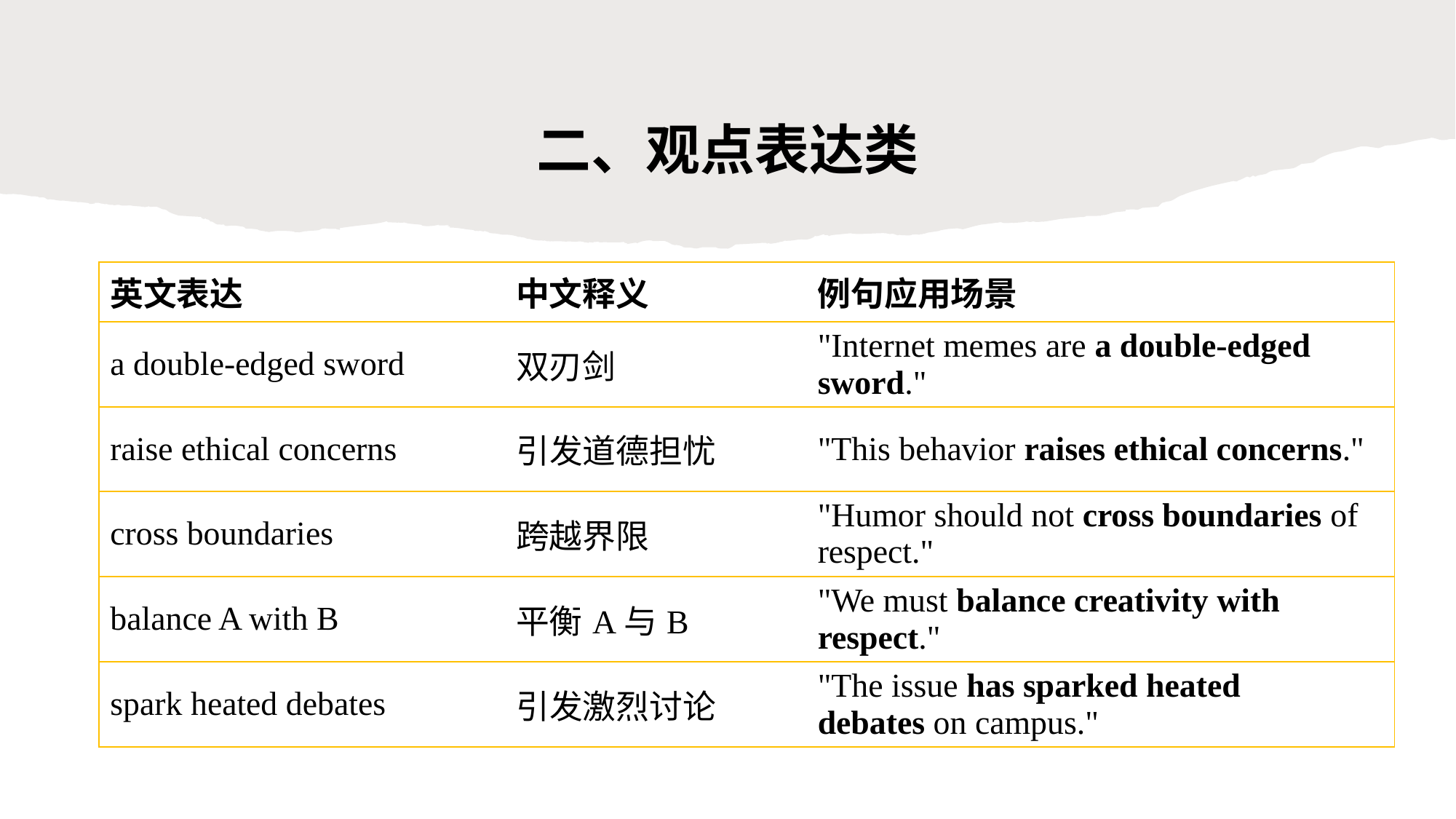

二、观点表达类

| 英文表达 | 中文释义 | 例句应用场景 |
| --- | --- | --- |
| a double-edged sword | 双刃剑 | "Internet memes are a double-edged sword." |
| raise ethical concerns | 引发道德担忧 | "This behavior raises ethical concerns." |
| cross boundaries | 跨越界限 | "Humor should not cross boundaries of respect." |
| balance A with B | 平衡A与B | "We must balance creativity with respect." |
| spark heated debates | 引发激烈讨论 | "The issue has sparked heated debates on campus." |